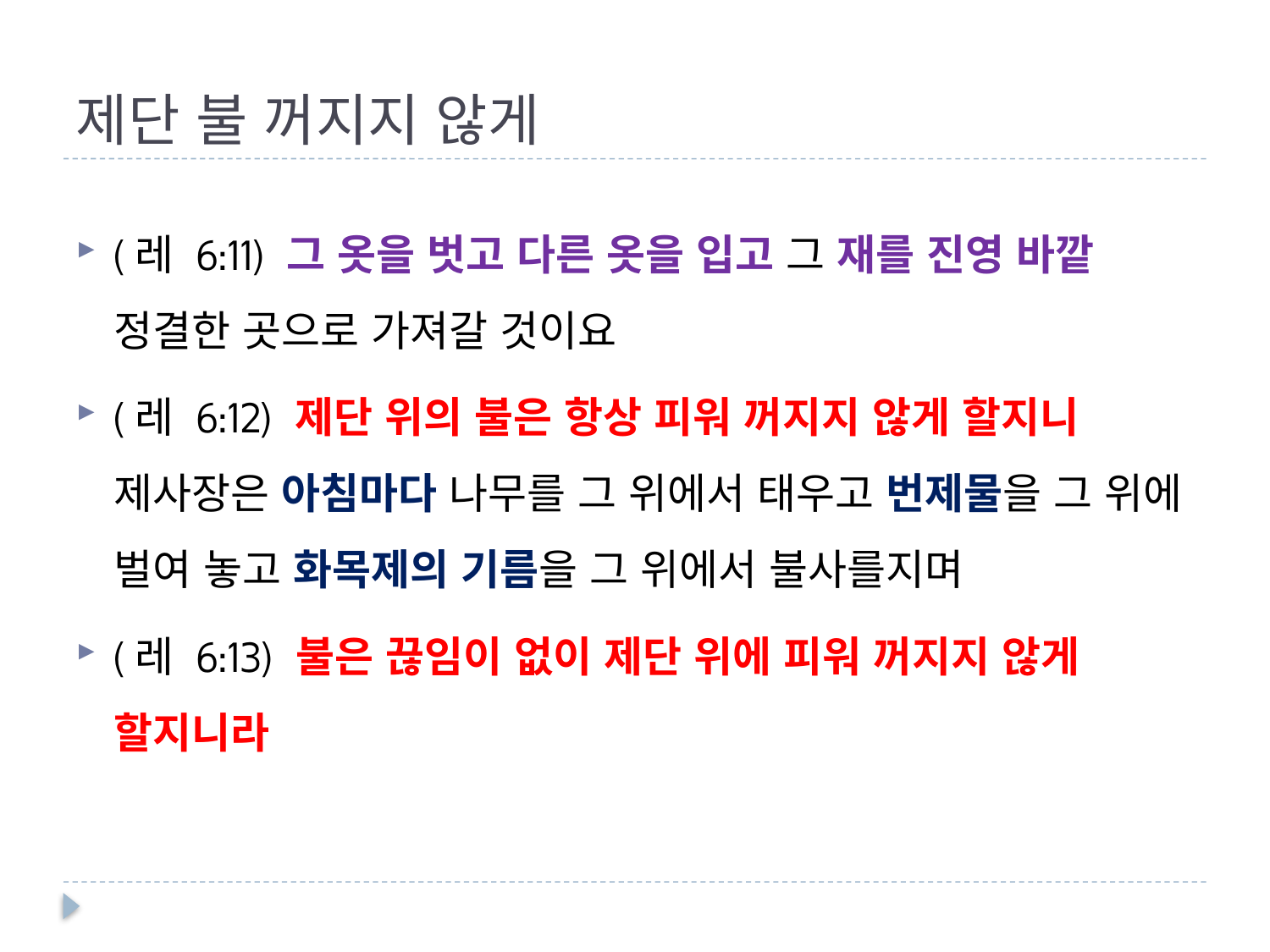

# 제단 불 꺼지지 않게
(레 6:11) 그 옷을 벗고 다른 옷을 입고 그 재를 진영 바깥 정결한 곳으로 가져갈 것이요
(레 6:12) 제단 위의 불은 항상 피워 꺼지지 않게 할지니 제사장은 아침마다 나무를 그 위에서 태우고 번제물을 그 위에 벌여 놓고 화목제의 기름을 그 위에서 불사를지며
(레 6:13) 불은 끊임이 없이 제단 위에 피워 꺼지지 않게 할지니라